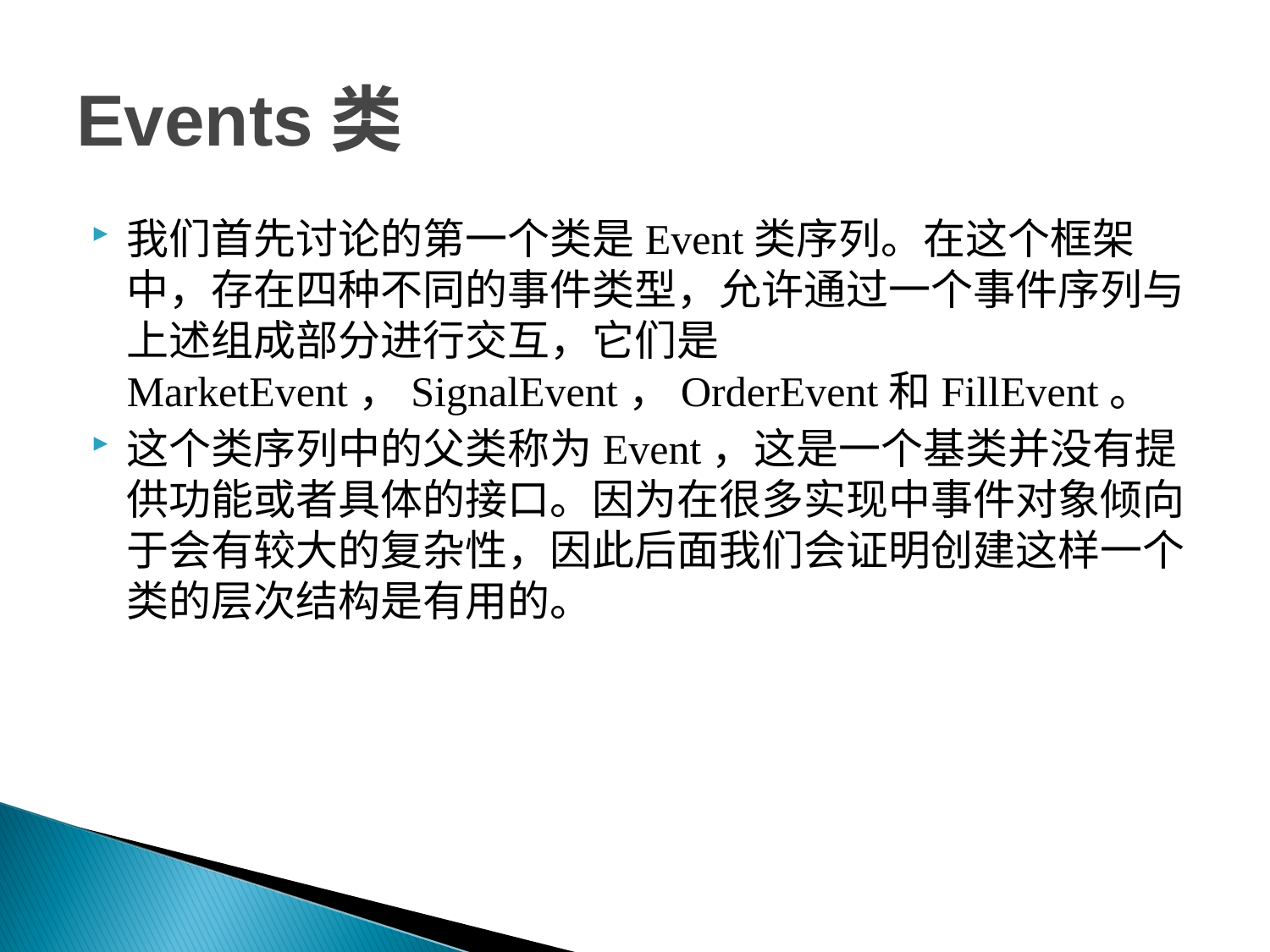

# Events类
我们首先讨论的第一个类是Event类序列。在这个框架中，存在四种不同的事件类型，允许通过一个事件序列与上述组成部分进行交互，它们是MarketEvent，SignalEvent，OrderEvent和FillEvent。
这个类序列中的父类称为Event，这是一个基类并没有提供功能或者具体的接口。因为在很多实现中事件对象倾向于会有较大的复杂性，因此后面我们会证明创建这样一个类的层次结构是有用的。